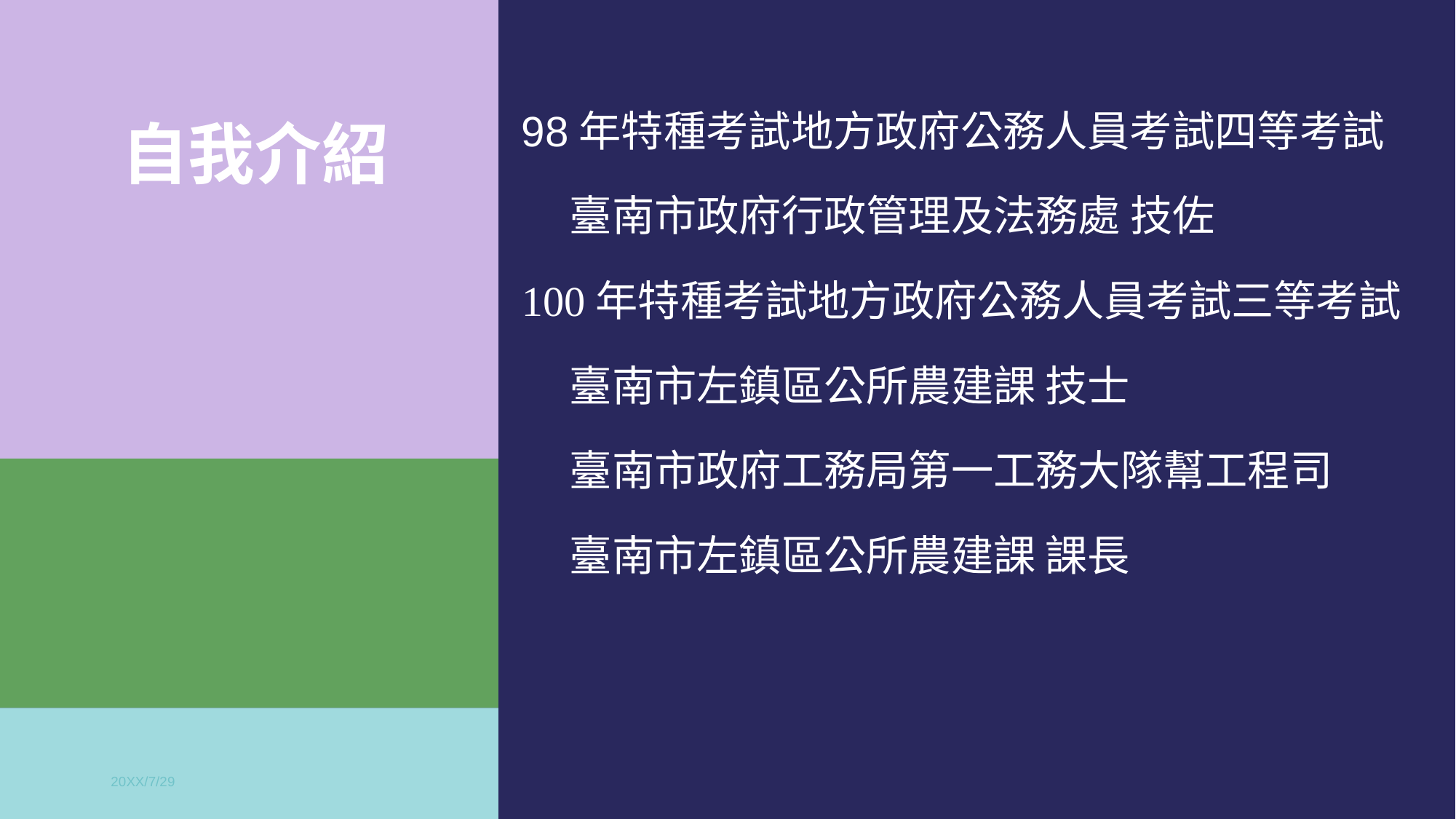

# 自我介紹

98年特種考試地方政府公務人員考試四等考試

    臺南市政府行政管理及法務處 技佐

100年特種考試地方政府公務人員考試三等考試

    臺南市左鎮區公所農建課 技士

    臺南市政府工務局第一工務大隊幫工程司

    臺南市左鎮區公所農建課 課長

20XX/7/29